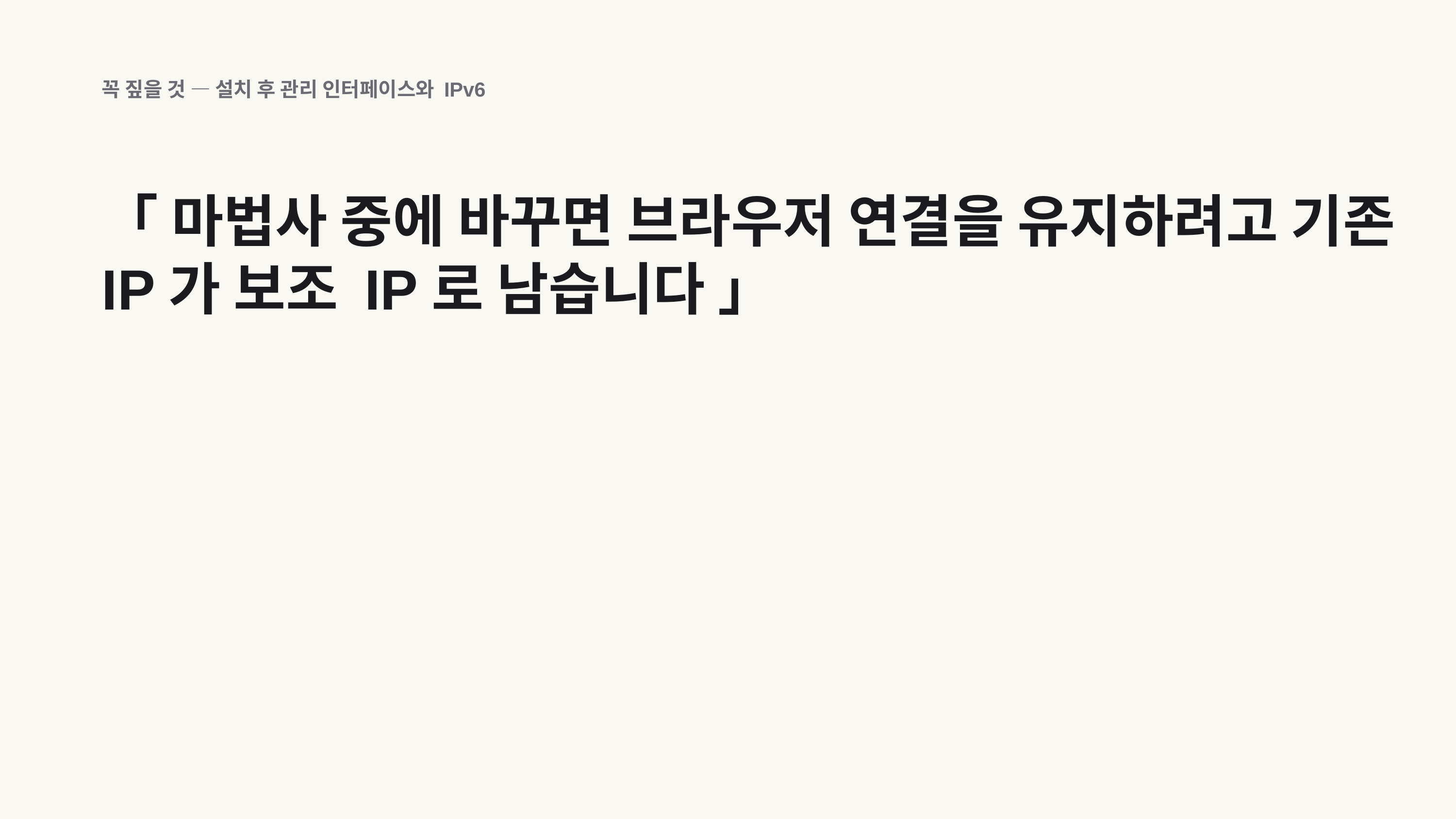

꼭 짚을 것 — 설치 후 관리 인터페이스와 IPv6
「 마법사 중에 바꾸면 브라우저 연결을 유지하려고 기존 IP가 보조 IP로 남습니다 」